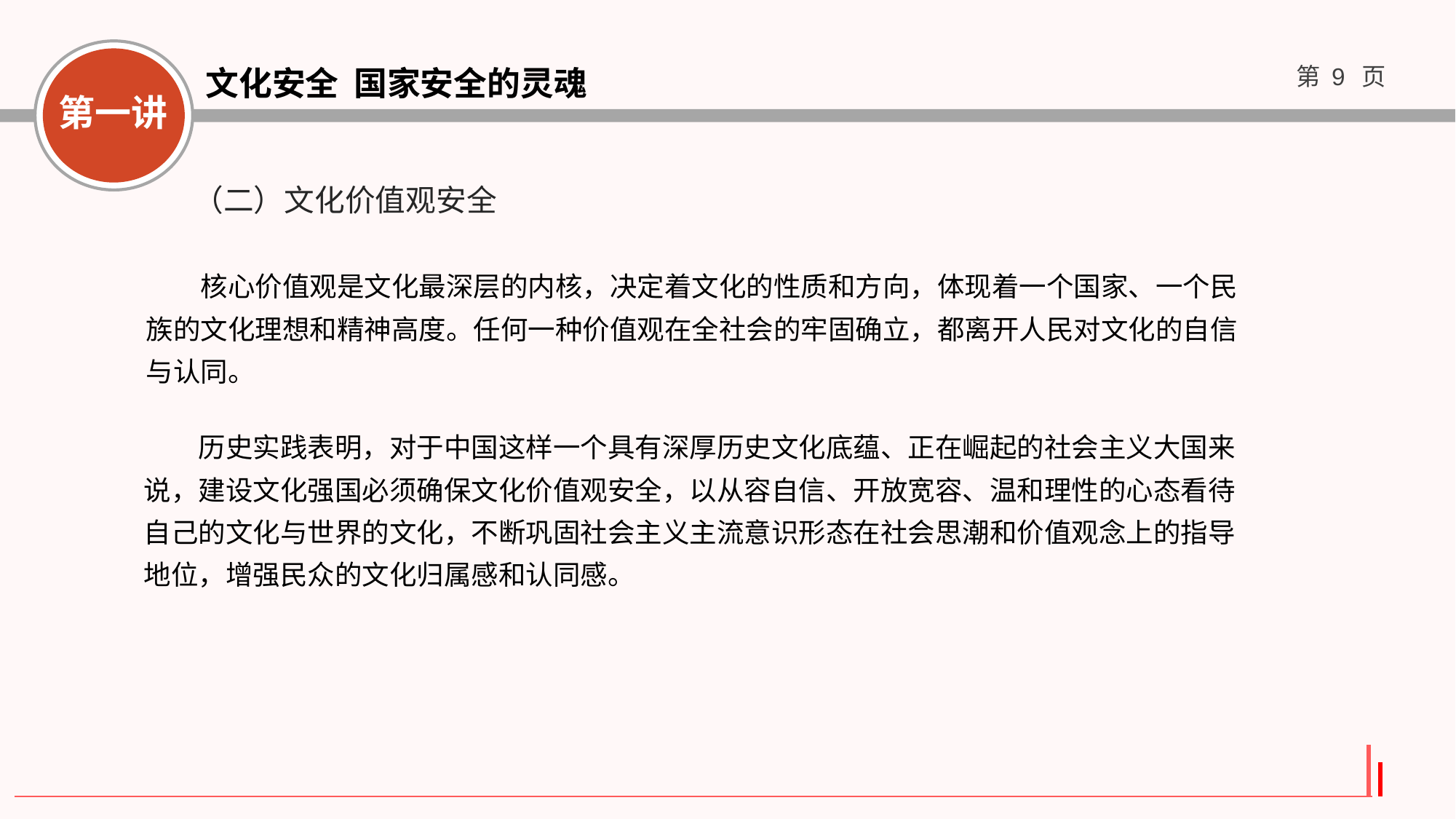

（二）文化价值观安全
核心价值观是文化最深层的内核，决定着文化的性质和方向，体现着一个国家、一个民族的文化理想和精神高度。任何一种价值观在全社会的牢固确立，都离开人民对文化的自信与认同。
历史实践表明，对于中国这样一个具有深厚历史文化底蕴、正在崛起的社会主义大国来说，建设文化强国必须确保文化价值观安全，以从容自信、开放宽容、温和理性的心态看待自己的文化与世界的文化，不断巩固社会主义主流意识形态在社会思潮和价值观念上的指导地位，增强民众的文化归属感和认同感。